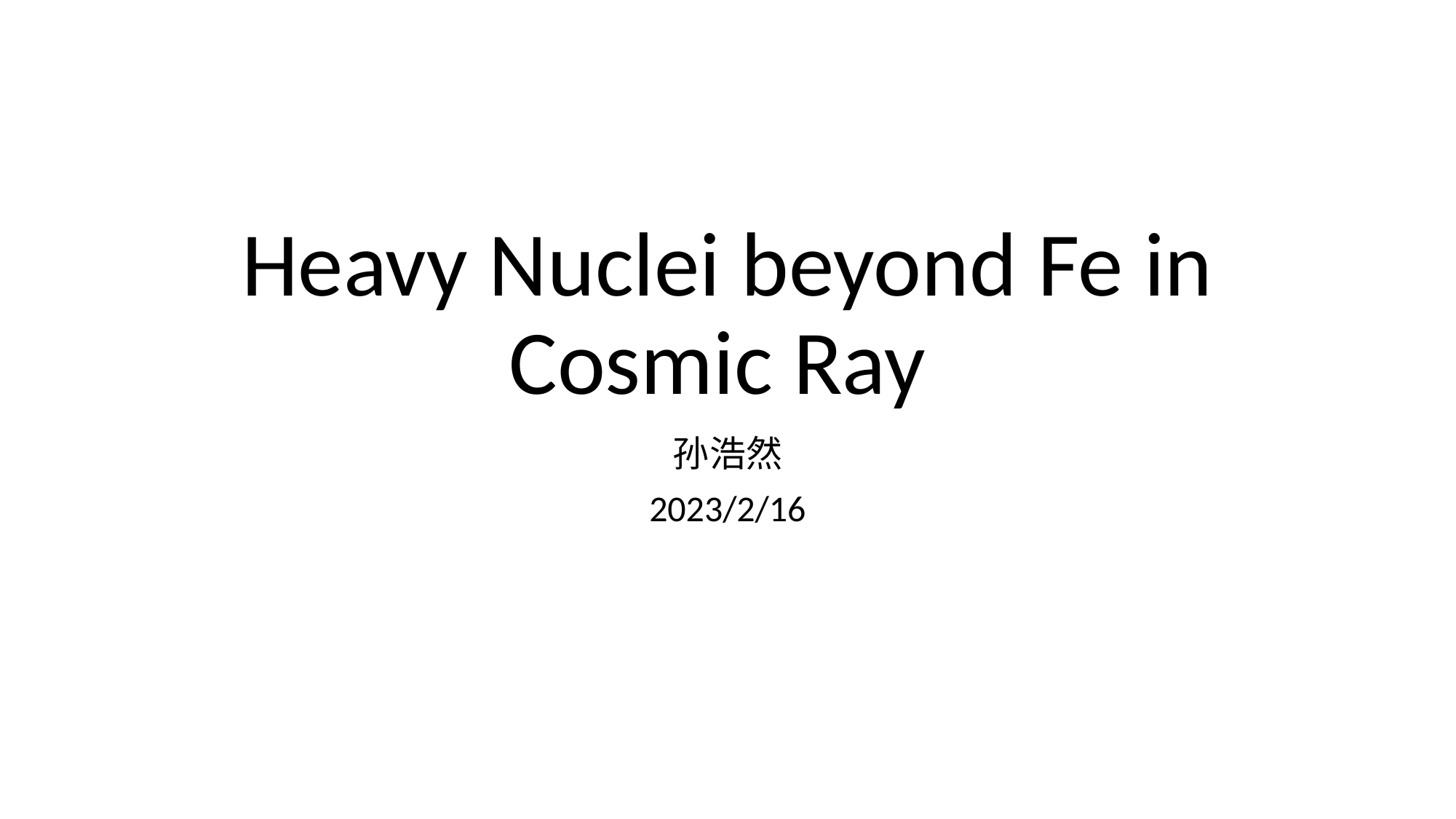

# Heavy Nuclei beyond Fe in Cosmic Ray
孙浩然
2023/2/16